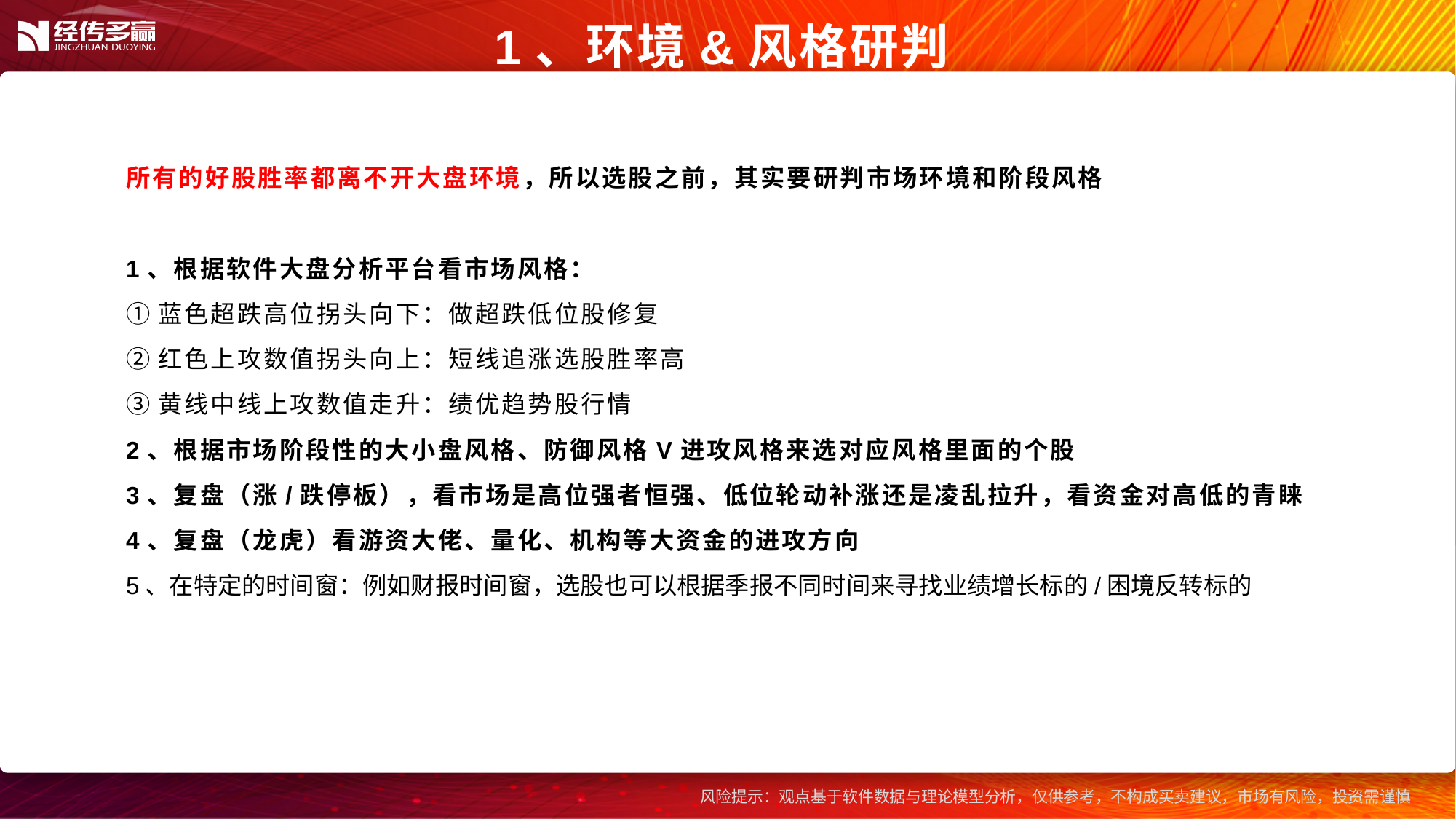

1、环境&风格研判
所有的好股胜率都离不开大盘环境，所以选股之前，其实要研判市场环境和阶段风格

1、根据软件大盘分析平台看市场风格：
①蓝色超跌高位拐头向下：做超跌低位股修复
②红色上攻数值拐头向上：短线追涨选股胜率高
③黄线中线上攻数值走升：绩优趋势股行情
2、根据市场阶段性的大小盘风格、防御风格V进攻风格来选对应风格里面的个股
3、复盘（涨/跌停板），看市场是高位强者恒强、低位轮动补涨还是凌乱拉升，看资金对高低的青睐
4、复盘（龙虎）看游资大佬、量化、机构等大资金的进攻方向
5、在特定的时间窗：例如财报时间窗，选股也可以根据季报不同时间来寻找业绩增长标的/困境反转标的